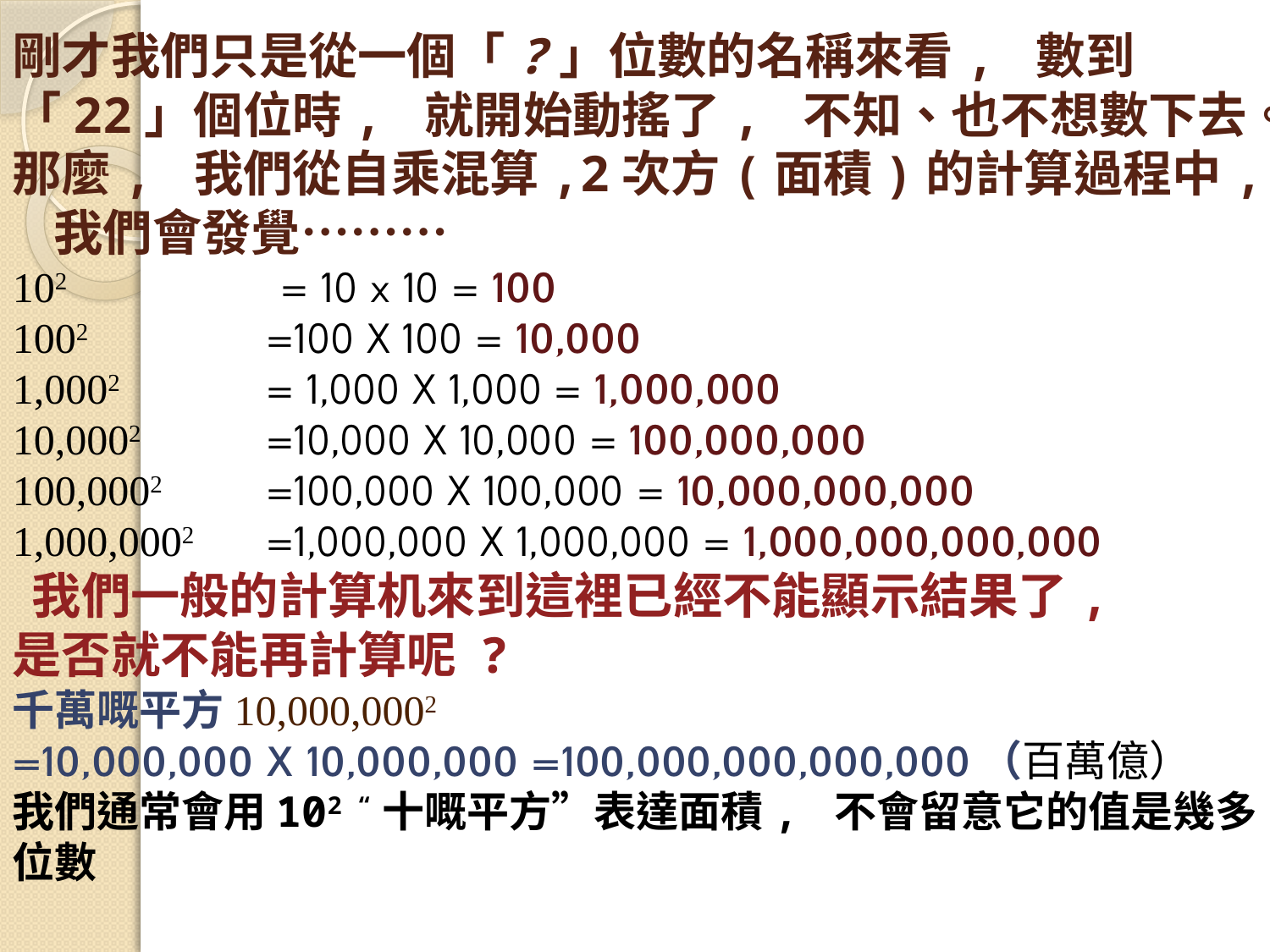

# 剛才我們只是從一個「?」位數的名稱來看, 數到「22」個位時, 就開始動搖了, 不知、也不想數下去。那麼, 我們從自乘混算,2次方(面積)的計算過程中, 我們會發覺………
102                 = 10 x 10 = 100
1002              	=100 X 100 = 10,000
1,0002 		= 1,000 X 1,000 = 1,000,000
10,0002 	=10,000 X 10,000 = 100,000,000
100,0002 	=100,000 X 100,000 = 10,000,000,000
1,000,0002     	=1,000,000 X 1,000,000 = 1,000,000,000,000
 我們一般的計算机來到這裡已經不能顯示結果了,
是否就不能再計算呢 ?
千萬嘅平方10,000,0002
=10,000,000 X 10,000,000 =100,000,000,000,000（百萬億）
我們通常會用102 “十嘅平方”表達面積, 不會留意它的值是幾多位數